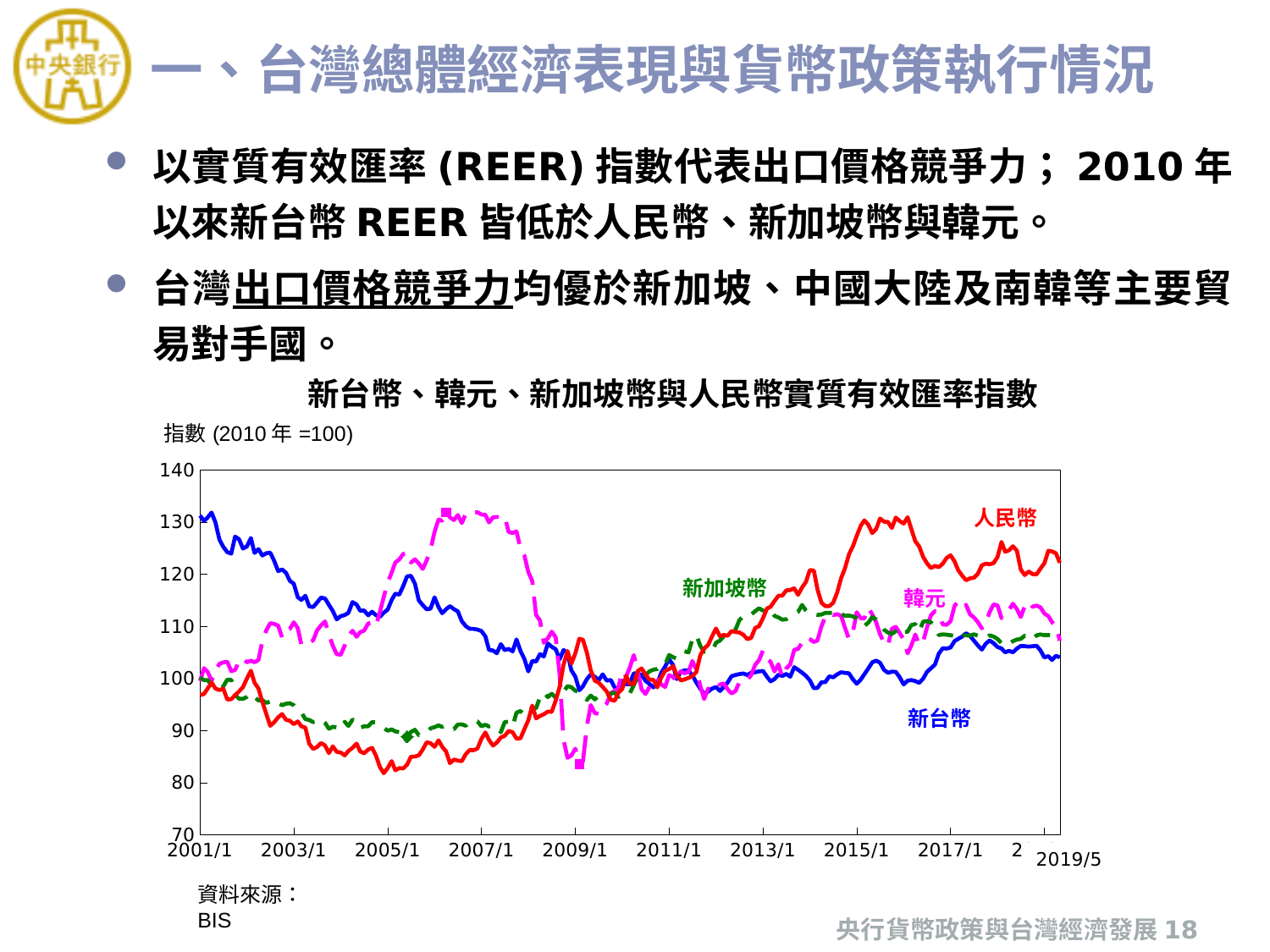

# 一、台灣總體經濟表現與貨幣政策執行情況
以實質有效匯率(REER)指數代表出口價格競爭力；2010年以來新台幣REER皆低於人民幣、新加坡幣與韓元。
台灣出口價格競爭力均優於新加坡、中國大陸及南韓等主要貿易對手國。
新台幣、韓元、新加坡幣與人民幣實質有效匯率指數

### Chart

| Category | Taiwan | Korea | SG |  |  |  |  |  |
|---|---|---|---|---|---|---|---|---|
| 36892 | 131.25 | 99.51 | 100.17 | 96.82 | None | None | None | None |
| 36923 | 130.21 | 101.97 | 99.69 | 97.03 | None | None | None | None |
| 36951 | 130.87 | 101.28 | 99.7 | 98.05 | None | None | None | None |
| 36982 | 131.82 | 99.59 | 98.69 | 99.23 | 131.82 | None | None | None |
| 37012 | 129.92 | 101.53 | 97.94 | 98.05 | None | None | None | None |
| 37043 | 126.63 | 102.82 | 97.88 | 97.78 | None | None | None | None |
| 37073 | 125.25 | 103.08 | 98.49 | 98.03 | None | None | None | None |
| 37104 | 124.23 | 103.2 | 99.78 | 95.97 | None | None | None | None |
| 37135 | 123.95 | 101.41 | 99.74 | 96.02 | None | None | None | None |
| 37165 | 127.21 | 101.64 | 96.86 | 96.79 | None | None | None | None |
| 37196 | 126.69 | 103.32 | 96.12 | 97.54 | None | None | None | None |
| 37226 | 124.93 | 103.9 | 96.09 | 98.33 | None | None | None | None |
| 37257 | 125.32 | 103.1 | 96.47 | 99.99 | None | None | None | None |
| 37288 | 126.94 | 103.43 | 97.17 | 101.49 | None | None | None | None |
| 37316 | 124.08 | 103.1 | 96.47 | 99.19 | None | None | None | None |
| 37347 | 124.82 | 103.56 | 95.77 | 98.07 | None | None | None | None |
| 37377 | 123.59 | 107.19 | 95.85 | 95.49 | None | None | None | None |
| 37408 | 124.02 | 109.23 | 95.32 | 93.2 | None | None | None | None |
| 37438 | 124.15 | 110.61 | 95.58 | 90.92 | None | None | None | None |
| 37469 | 122.58 | 110.49 | 95.89 | 91.59 | None | None | None | None |
| 37500 | 120.6 | 110.13 | 95.29 | 92.55 | None | None | None | None |
| 37531 | 120.92 | 107.88 | 94.87 | 93.18 | None | None | None | None |
| 37561 | 120.27 | 109.29 | 95.16 | 92.08 | None | None | None | None |
| 37591 | 118.73 | 109.51 | 95.25 | 91.9 | None | None | None | None |
| 37622 | 118.19 | 110.78 | 94.87 | 91.24 | None | None | None | None |
| 37653 | 115.59 | 109.66 | 93.85 | 91.77 | None | None | None | None |
| 37681 | 115.08 | 106.47 | 93.49 | 90.83 | None | None | None | None |
| 37712 | 115.88 | 106.37 | 92.21 | 90.59 | None | None | None | None |
| 37742 | 113.83 | 106.88 | 92.04 | 87.47 | None | None | None | None |
| 37773 | 113.71 | 107.34 | 91.64 | 86.49 | None | None | None | None |
| 37803 | 114.57 | 109.22 | 91.74 | 86.86 | None | None | None | None |
| 37834 | 115.52 | 110.21 | 92.2 | 87.62 | None | None | None | None |
| 37865 | 115.35 | 110.94 | 91.51 | 87.16 | None | None | None | None |
| 37895 | 114.13 | 108.44 | 90.36 | 85.69 | None | None | None | None |
| 37926 | 112.94 | 106.27 | 90.74 | 86.98 | None | None | None | None |
| 37956 | 111.34 | 104.66 | 90.63 | 85.94 | None | None | None | None |
| 37987 | 111.96 | 104.56 | 90.29 | 85.81 | None | None | None | None |
| 38018 | 112.18 | 106.3 | 91.7 | 85.25 | None | None | None | None |
| 38047 | 112.59 | 108.15 | 90.89 | 86.1 | None | None | None | None |
| 38079 | 114.66 | 109.17 | 92.11 | 86.69 | None | None | None | None |
| 38111 | 114.19 | 108.01 | 91.8 | 87.51 | None | None | None | None |
| 38139 | 112.99 | 108.9 | 90.5 | 86.03 | None | None | None | None |
| 38169 | 113.05 | 109.19 | 90.84 | 85.64 | None | None | None | None |
| 38201 | 112.12 | 110.55 | 90.84 | 86.38 | None | None | None | None |
| 38231 | 112.8 | 110.78 | 91.63 | 86.7 | None | None | None | None |
| 38262 | 112.16 | 110.11 | 91.59 | 85.2 | None | None | None | None |
| 38292 | 111.83 | 112.73 | 91.18 | 83.05 | None | None | None | None |
| 38322 | 112.61 | 115.61 | 90.5 | 81.84 | None | None | 81.84 | None |
| 38353 | 113.22 | 118.43 | 89.98 | 82.83 | None | None | None | None |
| 38384 | 115.08 | 120.32 | 90.24 | 84.16 | None | None | None | None |
| 38412 | 116.27 | 122.26 | 89.85 | 82.39 | None | None | None | None |
| 38443 | 116.09 | 122.82 | 89.72 | 82.82 | None | None | None | None |
| 38473 | 117.71 | 123.88 | 89.65 | 82.75 | None | None | None | None |
| 38504 | 119.59 | 124.11 | 88.84 | 83.47 | None | None | None | 88.84 |
| 38534 | 119.7 | 122.25 | 89.74 | 84.99 | None | None | None | None |
| 38565 | 118.22 | 122.86 | 90.17 | 85.03 | None | None | None | None |
| 38596 | 114.98 | 122.05 | 89.11 | 85.28 | None | None | None | None |
| 38626 | 114.08 | 121.02 | 89.24 | 86.39 | None | None | None | None |
| 38657 | 113.28 | 122.66 | 89.58 | 87.76 | None | None | None | None |
| 38687 | 113.39 | 124.69 | 90.43 | 87.6 | None | None | None | None |
| 38718 | 115.57 | 128.13 | 90.67 | 86.89 | None | None | None | None |
| 38749 | 113.7 | 130.49 | 91.0 | 88.14 | None | None | None | None |
| 38777 | 112.52 | 130.27 | 90.71 | 86.92 | None | None | None | None |
| 38808 | 113.29 | 131.9 | 91.08 | 86.0 | None | 131.9 | None | None |
| 38838 | 113.87 | 130.91 | 90.61 | 83.77 | None | None | None | None |
| 38869 | 113.3 | 130.38 | 90.27 | 84.46 | None | None | None | None |
| 38899 | 112.89 | 131.35 | 91.17 | 84.24 | None | None | None | None |
| 38930 | 111.0 | 129.81 | 91.19 | 84.15 | None | None | None | None |
| 38961 | 110.06 | 131.58 | 90.94 | 85.48 | None | None | None | None |
| 38991 | 109.54 | 131.4 | 91.64 | 86.27 | None | None | None | None |
| 39022 | 109.52 | 131.82 | 91.92 | 86.25 | None | None | None | None |
| 39052 | 109.39 | 131.89 | 91.77 | 86.57 | None | None | None | None |
| 39083 | 109.11 | 131.45 | 90.84 | 88.43 | None | None | None | None |
| 39114 | 108.08 | 131.39 | 91.13 | 89.65 | None | None | None | None |
| 39142 | 105.48 | 129.93 | 90.81 | 88.21 | None | None | None | None |
| 39173 | 105.36 | 130.9 | 91.03 | 87.13 | None | None | None | None |
| 39203 | 104.84 | 130.99 | 90.61 | 87.72 | None | None | None | None |
| 39234 | 106.6 | 130.99 | 89.7 | 88.69 | None | None | None | None |
| 39264 | 105.44 | 131.11 | 91.63 | 89.01 | None | None | None | None |
| 39295 | 105.68 | 128.09 | 91.72 | 89.94 | None | None | None | None |
| 39326 | 105.2 | 127.92 | 90.86 | 89.7 | None | None | None | None |
| 39356 | 107.49 | 128.23 | 93.44 | 88.45 | None | None | None | None |
| 39387 | 105.28 | 124.89 | 93.78 | 88.54 | None | None | None | None |
| 39417 | 103.75 | 123.64 | 92.91 | 90.27 | None | None | None | None |
| 39448 | 101.36 | 120.44 | 93.74 | 91.99 | None | None | None | None |
| 39479 | 103.37 | 118.68 | 94.36 | 94.8 | None | None | None | None |
| 39508 | 103.25 | 112.21 | 94.27 | 92.35 | None | None | None | None |
| 39539 | 104.67 | 111.13 | 96.43 | 92.81 | None | None | None | None |
| 39569 | 104.21 | 106.86 | 97.33 | 93.15 | None | None | None | None |
| 39600 | 106.73 | 107.72 | 96.43 | 93.64 | None | None | None | None |
| 39630 | 106.09 | 108.99 | 97.07 | 93.6 | None | None | None | None |
| 39661 | 105.62 | 107.9 | 96.33 | 95.76 | None | None | None | None |
| 39692 | 103.67 | 100.77 | 96.23 | 98.39 | None | None | None | None |
| 39722 | 105.45 | 88.32 | 97.45 | 102.61 | None | None | None | None |
| 39753 | 104.92 | 84.79 | 98.53 | 105.27 | None | None | None | None |
| 39783 | 101.56 | 85.23 | 98.34 | 102.84 | None | None | None | None |
| 39814 | 100.35 | 86.54 | 97.65 | 104.83 | None | None | None | None |
| 39845 | 97.74 | 83.58 | 97.47 | 107.63 | None | 83.58 | None | None |
| 39873 | 98.48 | 84.05 | 96.7 | 107.42 | None | None | None | None |
| 39904 | 99.88 | 90.84 | 95.89 | 104.93 | None | None | None | None |
| 39934 | 100.76 | 94.9 | 96.72 | 101.56 | None | None | None | None |
| 39966 | 100.32 | 93.35 | 95.99 | 99.59 | None | None | None | None |
| 39996 | 99.66 | 93.24 | 96.72 | 99.19 | None | None | None | None |
| 40027 | 100.79 | 94.47 | 96.63 | 98.4 | None | None | None | None |
| 40059 | 99.59 | 95.22 | 96.3 | 97.48 | None | None | None | None |
| 40090 | 99.71 | 97.2 | 97.14 | 95.93 | None | None | None | None |
| 40121 | 98.23 | 97.61 | 97.23 | 95.72 | None | None | None | None |
| 40148 | 98.15 | 98.11 | 96.44 | 97.26 | None | None | None | None |
| 40179 | 99.5 | 101.43 | 96.87 | 97.98 | None | None | None | None |
| 40210 | 99.59 | 100.39 | 96.76 | 100.45 | None | None | None | None |
| 40238 | 99.02 | 102.09 | 97.12 | 99.0 | None | None | None | None |
| 40269 | 100.99 | 104.48 | 98.74 | 98.93 | None | None | None | None |
| 40299 | 100.89 | 101.42 | 100.23 | 101.43 | None | None | None | None |
| 40330 | 100.73 | 97.93 | 99.56 | 101.92 | None | None | None | None |
| 40360 | 99.57 | 97.03 | 100.62 | 100.8 | None | None | None | None |
| 40391 | 98.96 | 98.35 | 101.36 | 99.77 | None | None | None | None |
| 40422 | 98.3 | 99.57 | 101.68 | 99.76 | None | None | None | None |
| 40452 | 99.05 | 100.07 | 101.83 | 98.3 | None | None | None | None |
| 40483 | 101.11 | 98.85 | 102.63 | 100.19 | None | None | None | None |
| 40513 | 102.29 | 98.38 | 102.6 | 101.46 | None | None | None | None |
| 40544 | 103.69 | 100.65 | 104.51 | 101.81 | None | None | None | None |
| 40575 | 102.58 | 100.3 | 104.08 | 102.36 | None | None | None | None |
| 40603 | 99.88 | 99.35 | 103.81 | 100.78 | None | None | None | None |
| 40634 | 101.24 | 101.37 | 104.31 | 99.63 | None | None | None | None |
| 40664 | 101.57 | 101.0 | 105.24 | 99.81 | None | None | None | None |
| 40695 | 101.55 | 101.24 | 104.99 | 100.12 | None | None | None | None |
| 40725 | 100.6 | 103.35 | 107.48 | 100.43 | None | None | None | None |
| 40756 | 99.22 | 101.67 | 108.34 | 101.25 | None | None | None | None |
| 40787 | 98.03 | 98.55 | 106.26 | 104.48 | None | None | None | None |
| 40817 | 97.07 | 96.06 | 105.13 | 105.77 | 97.07 | None | None | None |
| 40848 | 97.48 | 98.07 | 105.07 | 106.45 | None | None | None | None |
| 40878 | 98.05 | 97.72 | 105.21 | 108.08 | None | None | None | None |
| 40909 | 98.36 | 97.86 | 106.86 | 109.58 | None | None | None | None |
| 40940 | 97.6 | 98.85 | 107.28 | 108.11 | None | None | None | None |
| 40969 | 98.35 | 99.04 | 108.09 | 108.36 | None | None | None | None |
| 41000 | 99.25 | 97.92 | 109.21 | 108.2 | None | None | None | None |
| 41030 | 100.44 | 97.12 | 109.5 | 109.1 | None | None | None | None |
| 41061 | 100.67 | 97.59 | 109.37 | 108.92 | None | None | None | None |
| 41091 | 100.84 | 99.3 | 111.2 | 108.83 | None | None | None | None |
| 41122 | 100.96 | 99.76 | 111.96 | 108.39 | None | None | None | None |
| 41153 | 100.67 | 99.71 | 112.47 | 107.55 | None | None | None | None |
| 41183 | 101.11 | 100.67 | 112.27 | 107.81 | None | None | None | None |
| 41214 | 101.2 | 102.61 | 112.91 | 109.69 | None | None | None | None |
| 41244 | 101.36 | 103.51 | 113.49 | 110.04 | None | None | None | None |
| 41275 | 101.45 | 105.39 | 113.0 | 111.58 | None | None | None | None |
| 41306 | 100.33 | 103.82 | 113.44 | 113.43 | None | None | None | None |
| 41334 | 99.45 | 103.18 | 113.03 | 113.77 | None | None | None | None |
| 41365 | 99.89 | 101.35 | 112.01 | 114.88 | None | None | None | None |
| 41395 | 100.72 | 102.72 | 111.72 | 115.87 | None | None | None | None |
| 41426 | 100.49 | 100.23 | 111.28 | 115.91 | None | None | None | None |
| 41456 | 100.87 | 101.94 | 111.36 | 116.9 | None | None | None | None |
| 41487 | 100.34 | 102.69 | 111.87 | 116.97 | None | None | None | None |
| 41518 | 102.16 | 105.49 | 112.34 | 117.3 | None | None | None | None |
| 41548 | 101.68 | 105.68 | 112.77 | 116.05 | None | None | None | None |
| 41579 | 101.12 | 106.87 | 114.11 | 117.46 | None | None | None | 114.11 |
| 41609 | 100.52 | 107.92 | 113.03 | 118.52 | None | None | None | None |
| 41640 | 99.62 | 107.54 | 112.31 | 120.8 | None | None | None | None |
| 41671 | 98.14 | 107.01 | 112.31 | 120.71 | None | None | None | None |
| 41699 | 98.2 | 107.29 | 112.2 | 117.13 | None | None | None | None |
| 41730 | 99.28 | 110.0 | 112.27 | 114.53 | None | None | None | None |
| 41760 | 99.3 | 111.81 | 112.58 | 113.88 | None | None | None | None |
| 41791 | 100.42 | 112.48 | 112.59 | 113.88 | None | None | None | None |
| 41821 | 100.22 | 112.18 | 112.55 | 114.52 | None | None | None | None |
| 41852 | 100.78 | 112.33 | 113.01 | 116.46 | None | None | None | None |
| 41883 | 101.19 | 112.04 | 112.43 | 119.23 | None | None | None | None |
| 41913 | 101.07 | 109.75 | 112.02 | 121.12 | None | None | None | None |
| 41944 | 100.99 | 107.59 | 112.08 | 123.81 | None | None | None | None |
| 41974 | 99.87 | 108.86 | 111.92 | 125.31 | None | None | None | None |
| 42005 | 98.99 | 112.71 | 111.55 | 127.37 | None | None | None | None |
| 42036 | 99.79 | 111.55 | 110.4 | 129.29 | None | None | None | None |
| 42064 | 100.81 | 111.53 | 110.1 | 130.33 | None | None | None | None |
| 42095 | 101.93 | 113.57 | 110.72 | 129.48 | None | None | None | None |
| 42125 | 103.09 | 112.31 | 111.77 | 127.88 | None | None | None | None |
| 42156 | 103.43 | 110.8 | 111.34 | 128.67 | None | None | None | None |
| 42186 | 103.03 | 108.5 | 110.47 | 130.68 | None | None | None | None |
| 42217 | 101.66 | 106.86 | 109.35 | 130.09 | None | None | None | None |
| 42248 | 101.09 | 106.29 | 108.82 | 130.02 | None | None | None | None |
| 42278 | 101.3 | 109.56 | 108.56 | 128.86 | None | None | None | None |
| 42309 | 101.27 | 109.92 | 109.08 | 130.86 | None | None | None | None |
| 42339 | 100.23 | 108.72 | 109.81 | 130.2 | None | None | None | None |
| 42370 | 98.86 | 107.5 | 108.92 | 129.71 | None | None | None | None |
| 42401 | 99.59 | 104.82 | 108.99 | 130.93 | None | None | 130.93 | None |
| 42430 | 99.69 | 106.32 | 110.25 | 128.69 | None | None | None | None |
| 42461 | 99.51 | 108.44 | 110.45 | 126.32 | None | None | None | None |
| 42491 | 99.15 | 106.45 | 108.99 | 125.33 | None | None | None | None |
| 42522 | 99.97 | 107.09 | 110.9 | 123.32 | None | None | None | None |
| 42552 | 101.27 | 109.79 | 111.02 | 122.1 | None | None | None | None |
| 42583 | 101.95 | 112.15 | 110.78 | 121.18 | None | None | None | None |
| 42614 | 102.66 | 112.92 | 109.82 | 121.61 | None | None | None | None |
| 42644 | 104.76 | 112.11 | 108.33 | 121.35 | None | None | None | None |
| 42675 | 105.81 | 110.38 | 108.47 | 122.04 | None | None | None | None |
| 42705 | 105.74 | 110.31 | 108.4 | 123.13 | None | None | None | None |
| 42736 | 105.96 | 111.01 | 108.3 | 123.63 | None | None | None | None |
| 42767 | 107.19 | 113.96 | 108.18 | 122.44 | None | None | None | None |
| 42795 | 107.61 | 114.75 | 108.87 | 120.78 | None | None | None | None |
| 42826 | 108.05 | 113.71 | 108.27 | 119.73 | None | None | None | None |
| 42856 | 108.68 | 114.12 | 108.28 | 118.85 | None | None | None | None |
| 42887 | 108.18 | 112.33 | 108.21 | 119.21 | None | None | None | None |
| 42917 | 107.28 | 111.73 | 108.47 | 119.34 | None | None | None | None |
| 42948 | 106.35 | 110.83 | 108.24 | 120.07 | None | None | None | None |
| 42979 | 105.54 | 109.64 | 108.05 | 121.7 | None | None | None | None |
| 43009 | 106.66 | 110.52 | 107.7 | 122.02 | None | None | None | None |
| 43040 | 107.31 | 112.75 | 108.29 | 121.92 | None | None | None | None |
| 43070 | 106.79 | 114.21 | 108.06 | 122.12 | None | None | None | None |
| 43101 | 106.04 | 114.04 | 107.58 | 123.28 | None | None | None | None |
| 43132 | 105.77 | 111.59 | 106.79 | 126.19 | None | None | None | None |
| 43160 | 105.02 | 112.47 | 107.17 | 124.32 | None | None | None | None |
| 43191 | 105.3 | 113.16 | 106.68 | 124.59 | None | None | None | None |
| 43221 | 105.02 | 114.34 | 107.17 | 125.36 | None | None | None | None |
| 43252 | 105.76 | 113.31 | 107.48 | 124.52 | None | None | None | None |
| 43282 | 106.25 | 111.79 | 107.6 | 120.91 | None | None | None | None |
| 43313 | 106.21 | 113.86 | 108.22 | 119.84 | None | None | None | None |
| 43344 | 106.11 | 114.74 | 107.88 | 120.53 | None | None | None | None |
| 43374 | 106.2 | 113.75 | 107.49 | 120.02 | None | None | None | None |
| 43405 | 106.27 | 113.99 | 108.28 | 119.98 | None | None | None | None |
| 43435 | 105.41 | 113.65 | 108.45 | 121.07 | None | None | None | None |
| 43466 | 104.03 | 112.46 | 108.32 | 122.1 | None | None | None | None |
| 43497 | 104.29 | 111.97 | 108.33 | 124.51 | None | None | None | None |
| 43525 | 103.54 | 110.82 | 108.28 | 124.37 | None | None | None | None |
| 43556 | 104.34 | 110.13 | 107.72 | 124.02 | None | None | None | None |
| 43586 | 104.05 | 107.26 | 108.1 | 122.2 | None | None | None | None |
資料來源：BIS
央行貨幣政策與台灣經濟發展
18